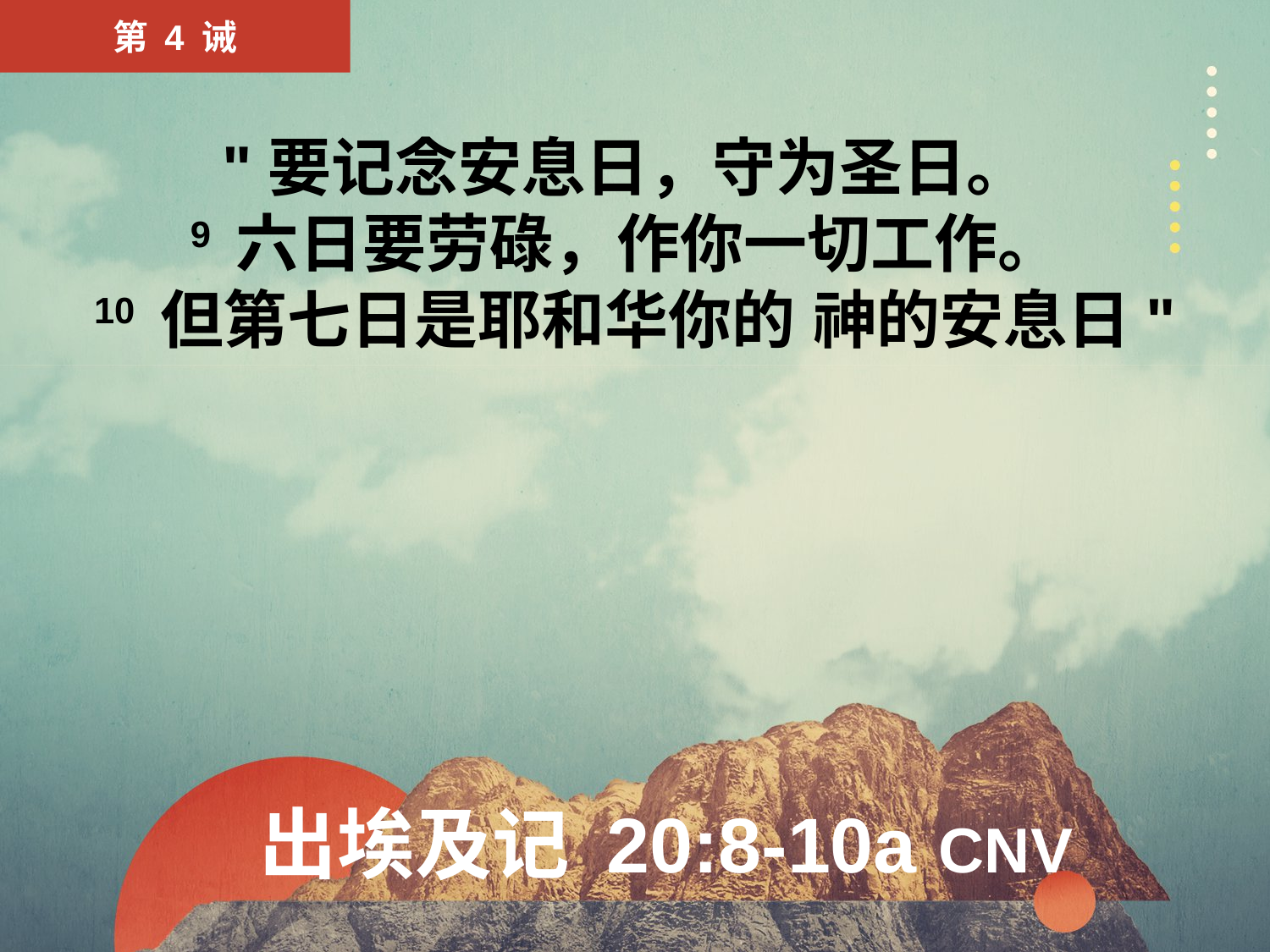

第 4 诫
"要记念安息日，守为圣日。
9 六日要劳碌，作你一切工作。
10 但第七日是耶和华你的 神的安息日"
# 出埃及记 20:8-10a CNV